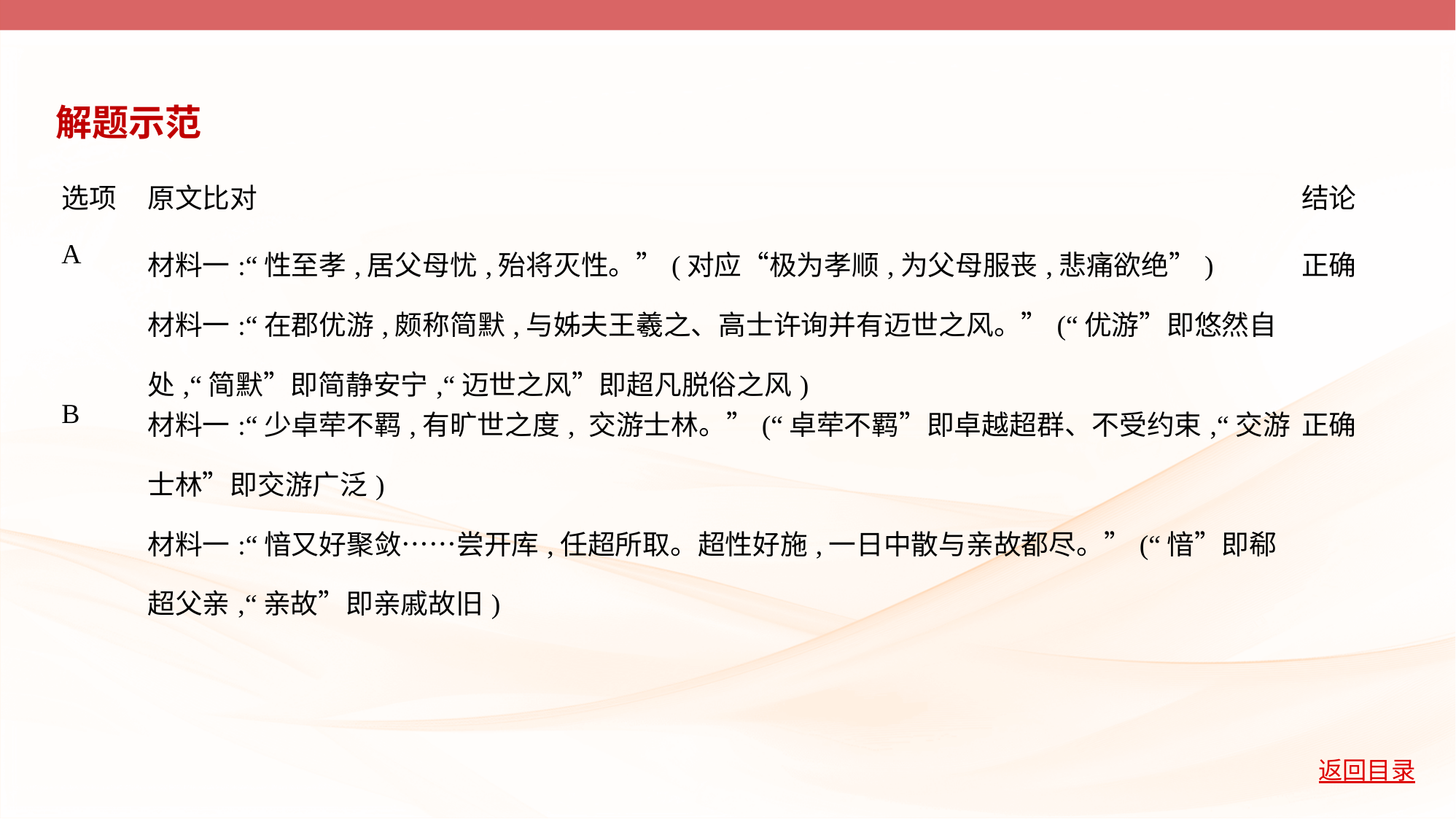

解题示范
| 选项 | 原文比对 | 结论 |
| --- | --- | --- |
| A | 材料一:“性至孝,居父母忧,殆将灭性。”(对应“极为孝顺,为父母服丧,悲痛欲绝”) 材料一:“在郡优游,颇称简默,与姊夫王羲之、高士许询并有迈世之风。”(“优游”即悠然自处,“简默”即简静安宁,“迈世之风”即超凡脱俗之风) | 正确 |
| B | 材料一:“少卓荦不羁,有旷世之度, 交游士林。”(“卓荦不羁”即卓越超群、不受约束,“交游士林”即交游广泛) 材料一:“愔又好聚敛……尝开库,任超所取。超性好施,一日中散与亲故都尽。”(“愔”即郗超父亲,“亲故”即亲戚故旧) | 正确 |